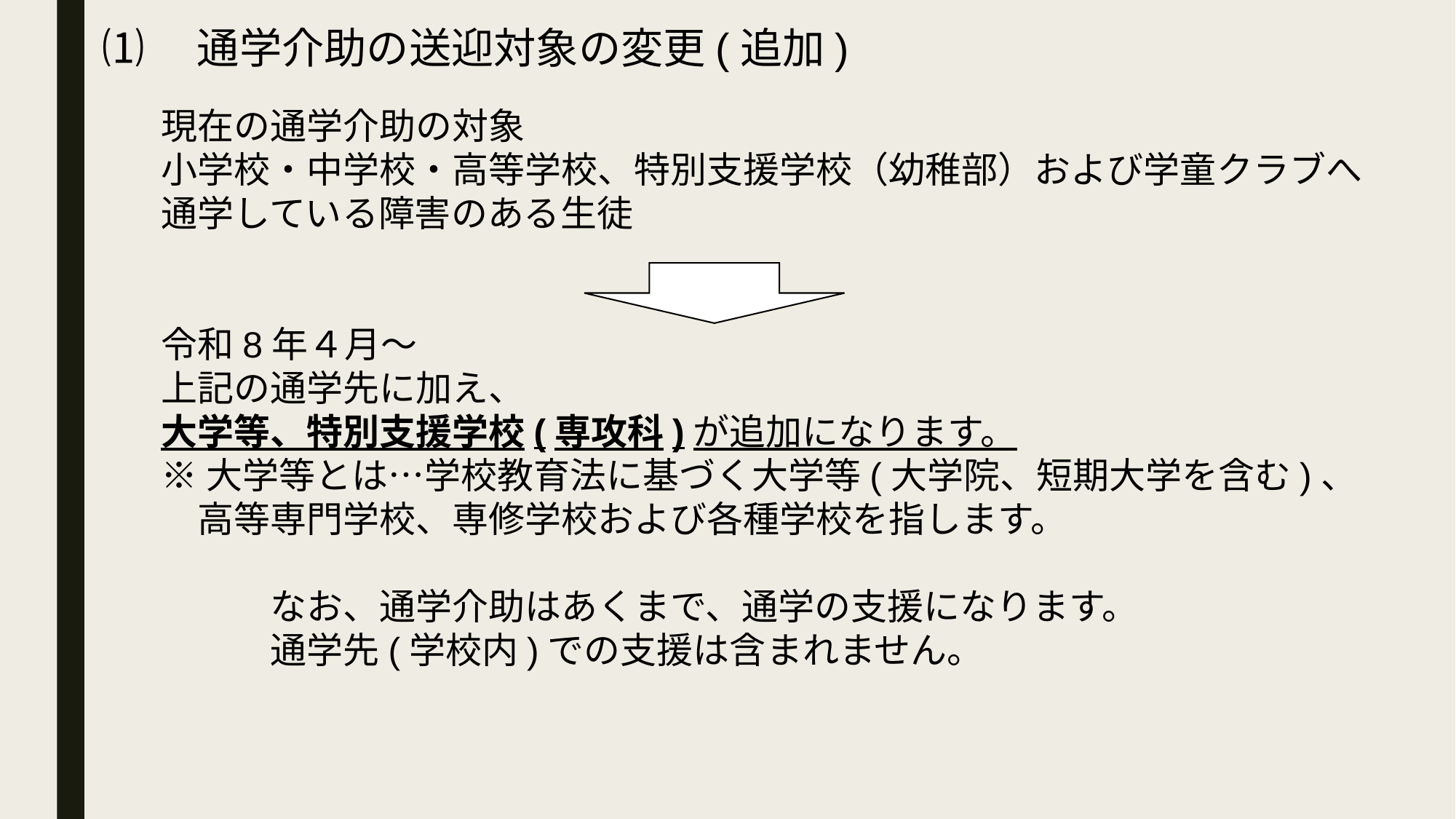

⑴　通学介助の送迎対象の変更(追加)
現在の通学介助の対象
小学校・中学校・高等学校、特別支援学校（幼稚部）および学童クラブへ
通学している障害のある生徒

令和8年４月～
上記の通学先に加え、
大学等、特別支援学校(専攻科)が追加になります。
※大学等とは…学校教育法に基づく大学等(大学院、短期大学を含む)、
　高等専門学校、専修学校および各種学校を指します。

　　　なお、通学介助はあくまで、通学の支援になります。
　　　通学先(学校内)での支援は含まれません。